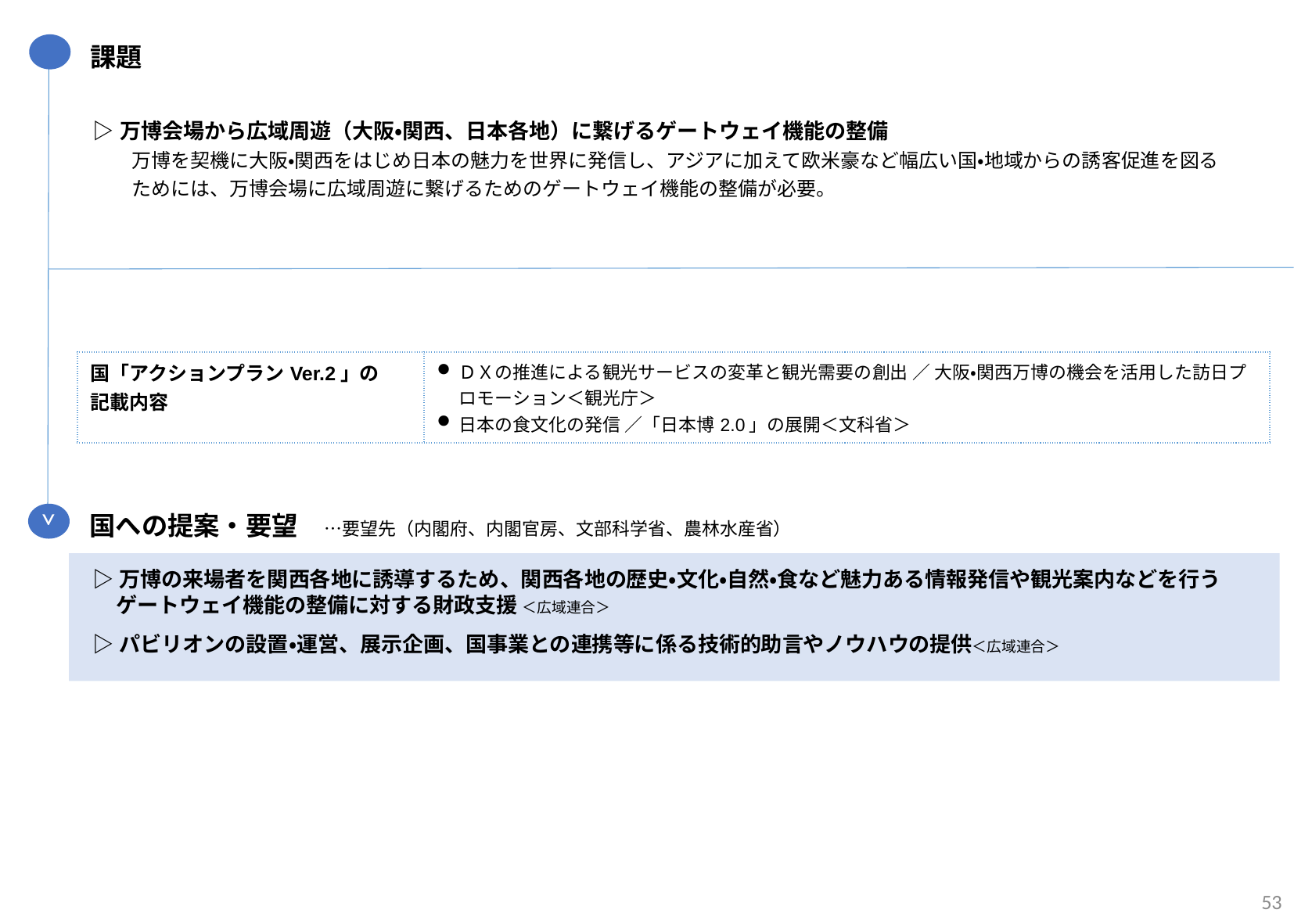

課題
| ▷万博会場から広域周遊（大阪・関西、日本各地）に繋げるゲートウェイ機能の整備 　　万博を契機に大阪・関西をはじめ日本の魅力を世界に発信し、アジアに加えて欧米豪など幅広い国・地域からの誘客促進を図る 　　ためには、万博会場に広域周遊に繋げるためのゲートウェイ機能の整備が必要。 |
| --- |
| 国「アクションプランVer.2」の 記載内容 | ＤＸの推進による観光サービスの変⾰と観光需要の創出 ／ ⼤阪・関⻄万博の機会を活⽤した訪⽇プロモーション＜観光庁＞ ⽇本の食⽂化の発信 ／「日本博2.0」の展開＜文科省＞ |
| --- | --- |
>

国への提案・要望　…要望先（内閣府、内閣官房、文部科学省、農林水産省）

| ▷万博の来場者を関西各地に誘導するため、関西各地の歴史・文化・自然・食など魅力ある情報発信や観光案内などを行うゲートウェイ機能の整備に対する財政支援 ＜広域連合＞ |
| --- |
| ▷パビリオンの設置・運営、展示企画、国事業との連携等に係る技術的助言やノウハウの提供＜広域連合＞ |

53